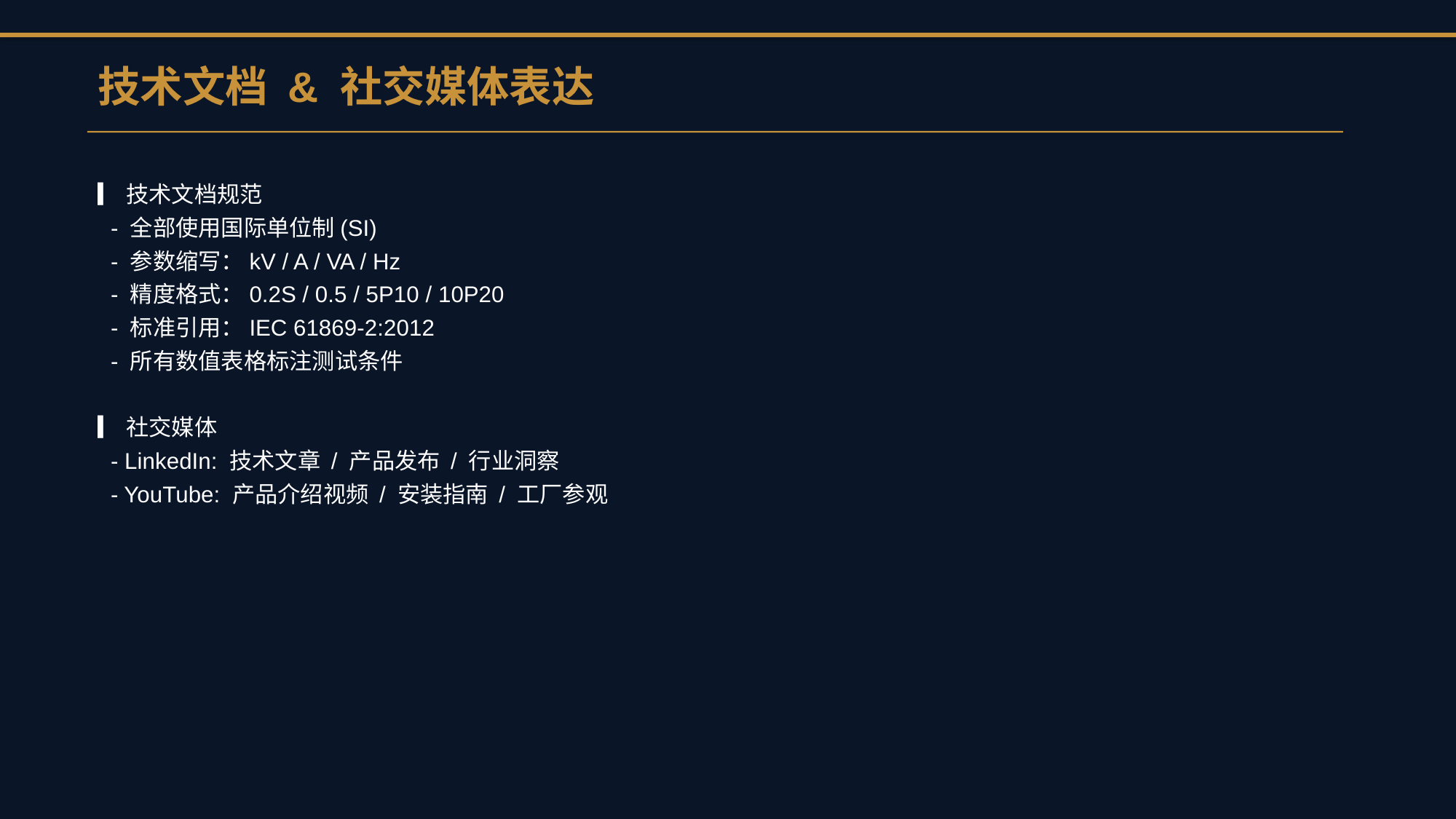

技术文档 & 社交媒体表达

▎技术文档规范
  - 全部使用国际单位制(SI)
  - 参数缩写：kV / A / VA / Hz
  - 精度格式：0.2S / 0.5 / 5P10 / 10P20
  - 标准引用：IEC 61869-2:2012
  - 所有数值表格标注测试条件

▎社交媒体
  - LinkedIn: 技术文章 / 产品发布 / 行业洞察
  - YouTube: 产品介绍视频 / 安装指南 / 工厂参观